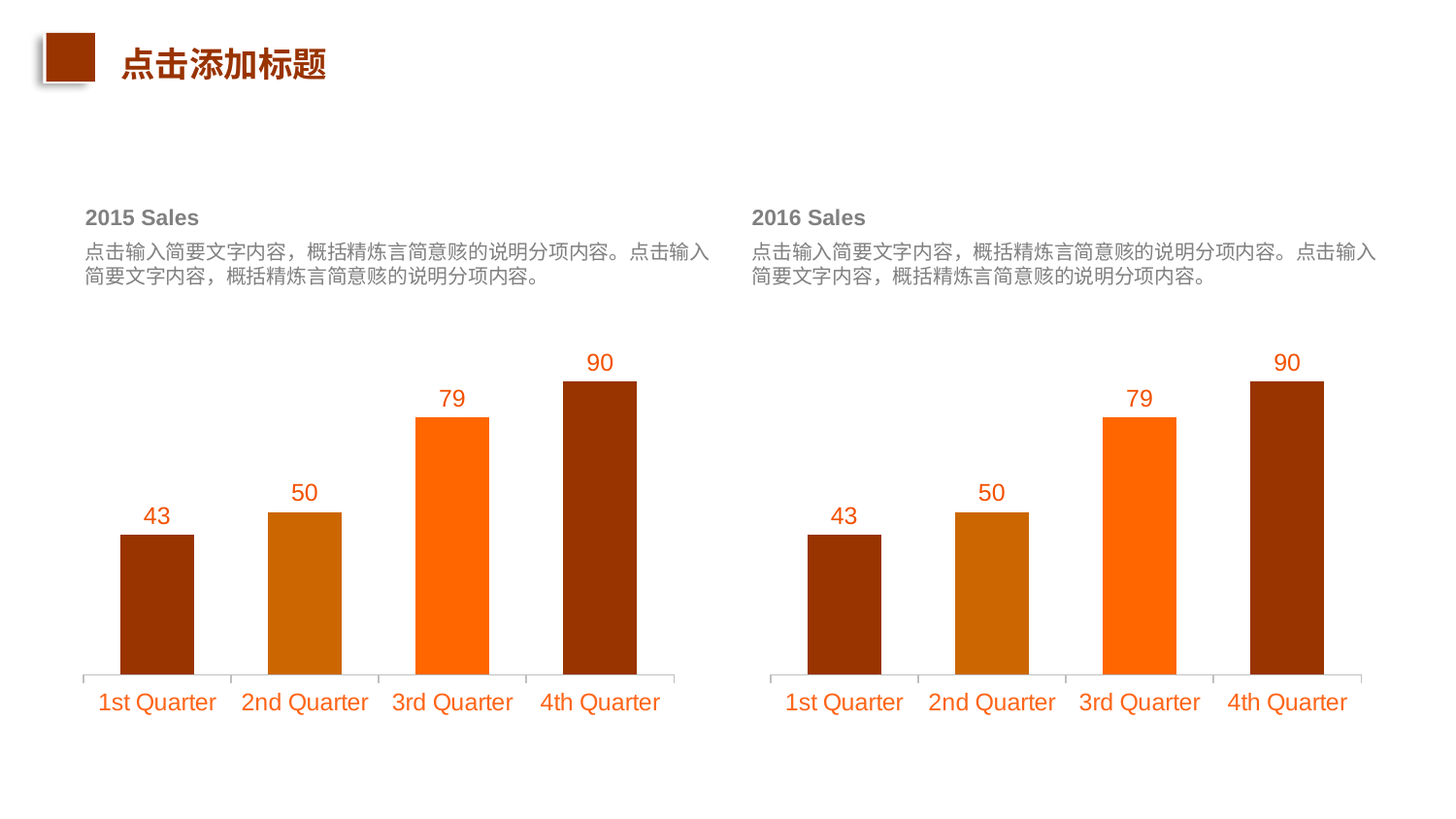

点击添加标题

2015 Sales
点击输入简要文字内容，概括精炼言简意赅的说明分项内容。点击输入简要文字内容，概括精炼言简意赅的说明分项内容。
2016 Sales
点击输入简要文字内容，概括精炼言简意赅的说明分项内容。点击输入简要文字内容，概括精炼言简意赅的说明分项内容。

### Chart

| Category | Sales |
|---|---|
| 1st Quarter | 43.0 |
| 2nd Quarter | 50.0 |
| 3rd Quarter | 79.0 |
| 4th Quarter | 90.0 |

### Chart

| Category | Sales |
|---|---|
| 1st Quarter | 43.0 |
| 2nd Quarter | 50.0 |
| 3rd Quarter | 79.0 |
| 4th Quarter | 90.0 |